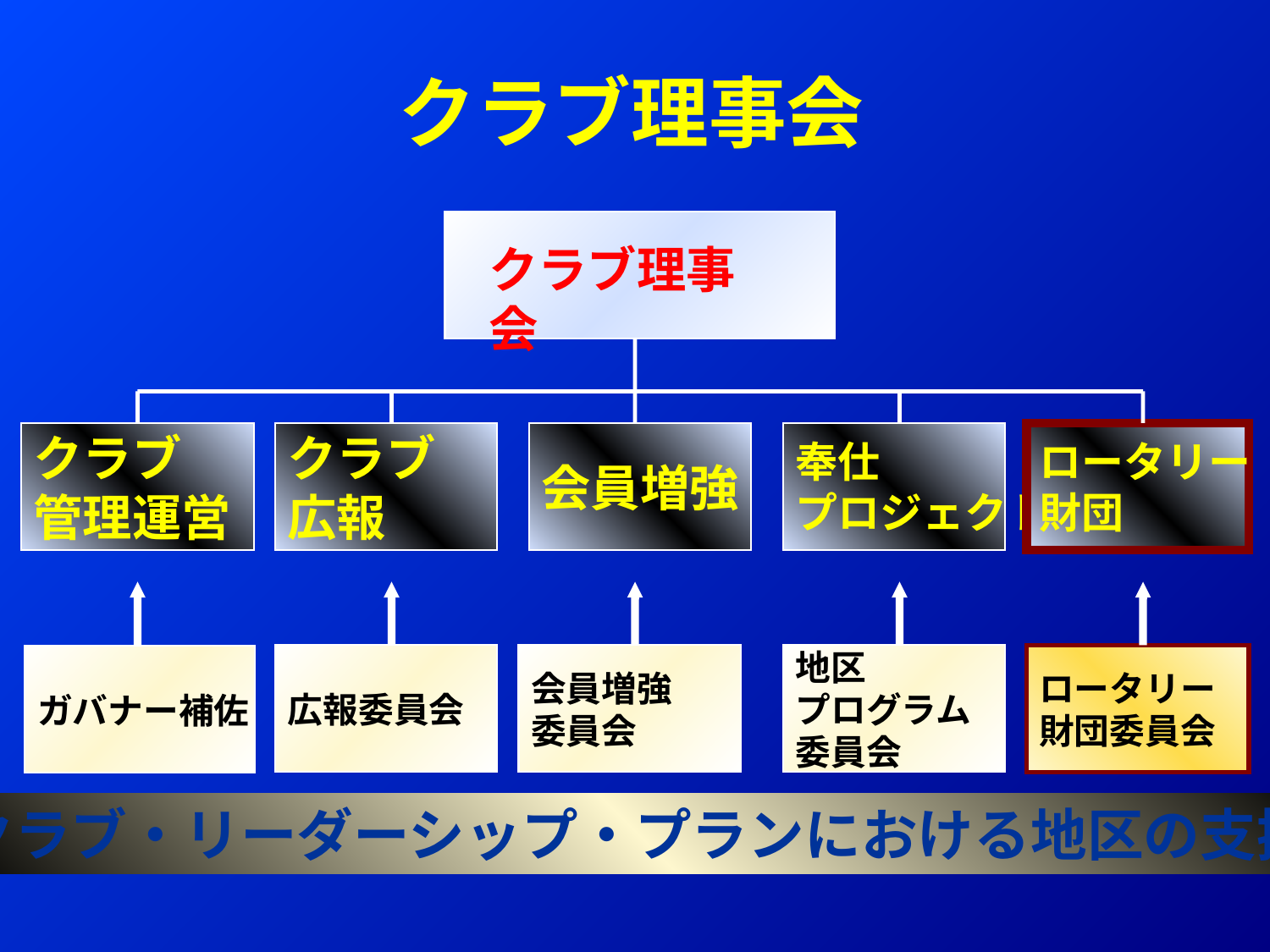

クラブ理事会

クラブ理事会

クラブ
管理運営
クラブ
広報
会員増強
奉仕
プロジェクト
ロータリー
財団

広報委員会
会員増強
委員会
地区
プログラム
委員会
ロータリー
財団委員会
ガバナー補佐
クラブ・リーダーシップ・プランにおける地区の支援